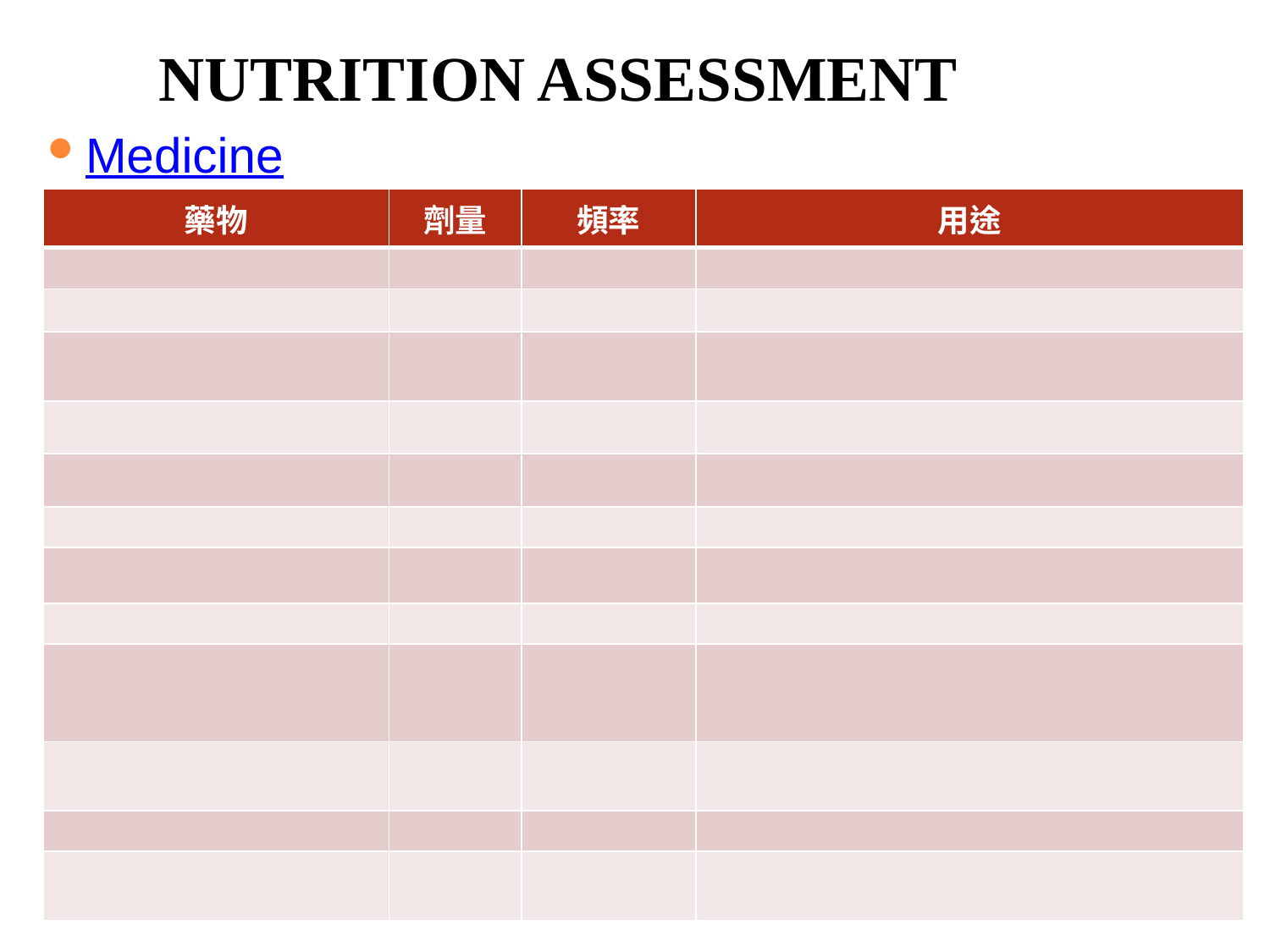

# Nutrition Assessment
Medicine

| 藥物 | 劑量 | 頻率 | 用途 |
| --- | --- | --- | --- |
|  |  |  |  |
|  |  |  |  |
|  |  |  |  |
|  |  |  |  |
|  |  |  |  |
|  |  |  |  |
|  |  |  |  |
|  |  |  |  |
|  |  |  |  |
|  |  |  |  |
|  |  |  |  |
|  |  |  |  |
8